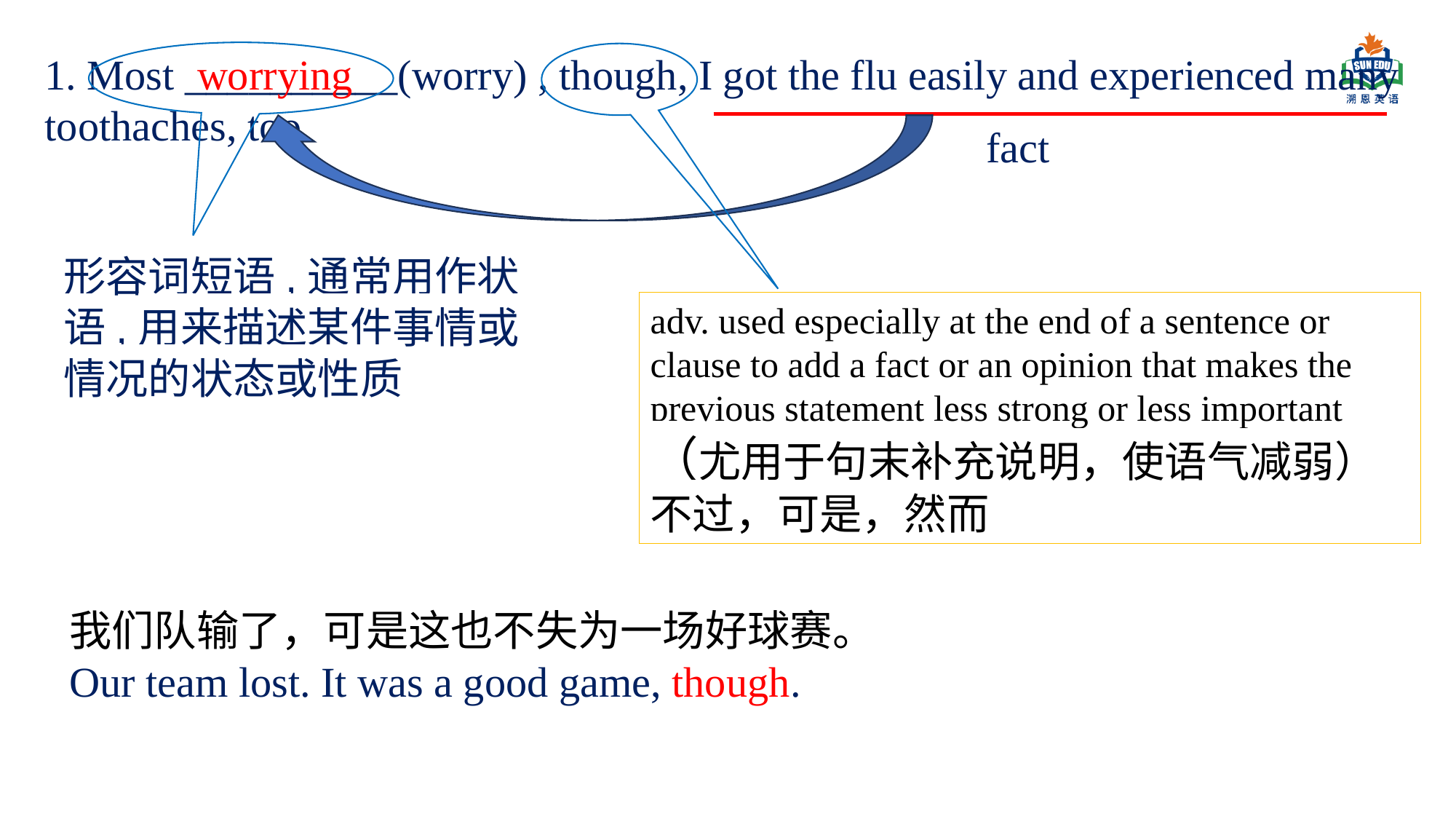

1. Most __________(worry) , though, I got the flu easily and experienced many toothaches, too.

worrying

fact
形容词短语,通常用作状语,用来描述某件事情或情况的状态或性质
adv. used especially at the end of a sentence or clause to add a fact or an opinion that makes the previous statement less strong or less important
（尤用于句末补充说明，使语气减弱）不过，可是，然而
我们队输了，可是这也不失为一场好球赛。
Our team lost. It was a good game, though.